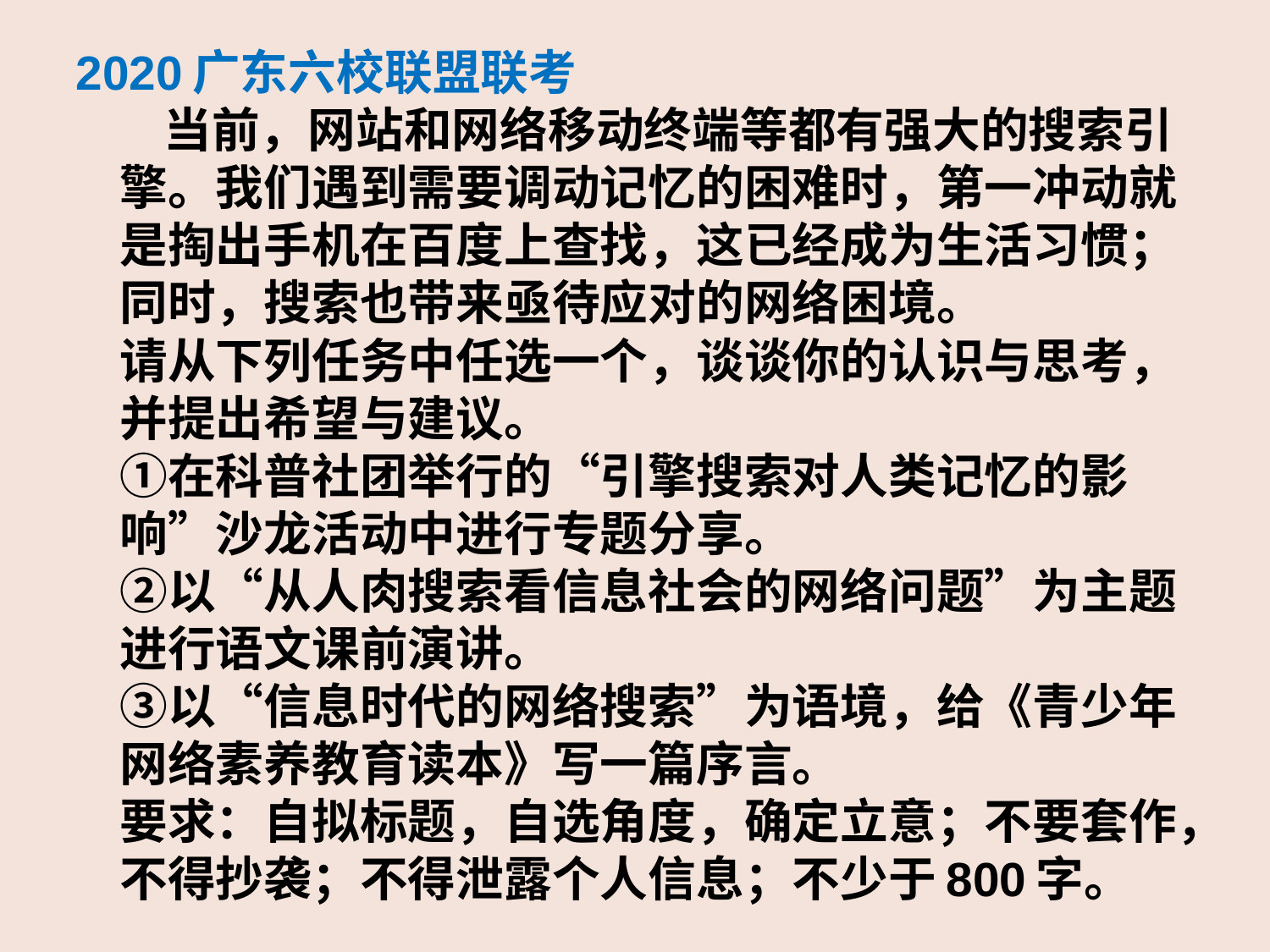

2020广东六校联盟联考
    当前，网站和网络移动终端等都有强大的搜索引擎。我们遇到需要调动记忆的困难时，第一冲动就是掏出手机在百度上查找，这已经成为生活习惯；同时，搜索也带来亟待应对的网络困境。
请从下列任务中任选一个，谈谈你的认识与思考，并提出希望与建议。
①在科普社团举行的“引擎搜索对人类记忆的影响”沙龙活动中进行专题分享。
②以“从人肉搜索看信息社会的网络问题”为主题进行语文课前演讲。
③以“信息时代的网络搜索”为语境，给《青少年网络素养教育读本》写一篇序言。
要求：自拟标题，自选角度，确定立意；不要套作，不得抄袭；不得泄露个人信息；不少于800字。